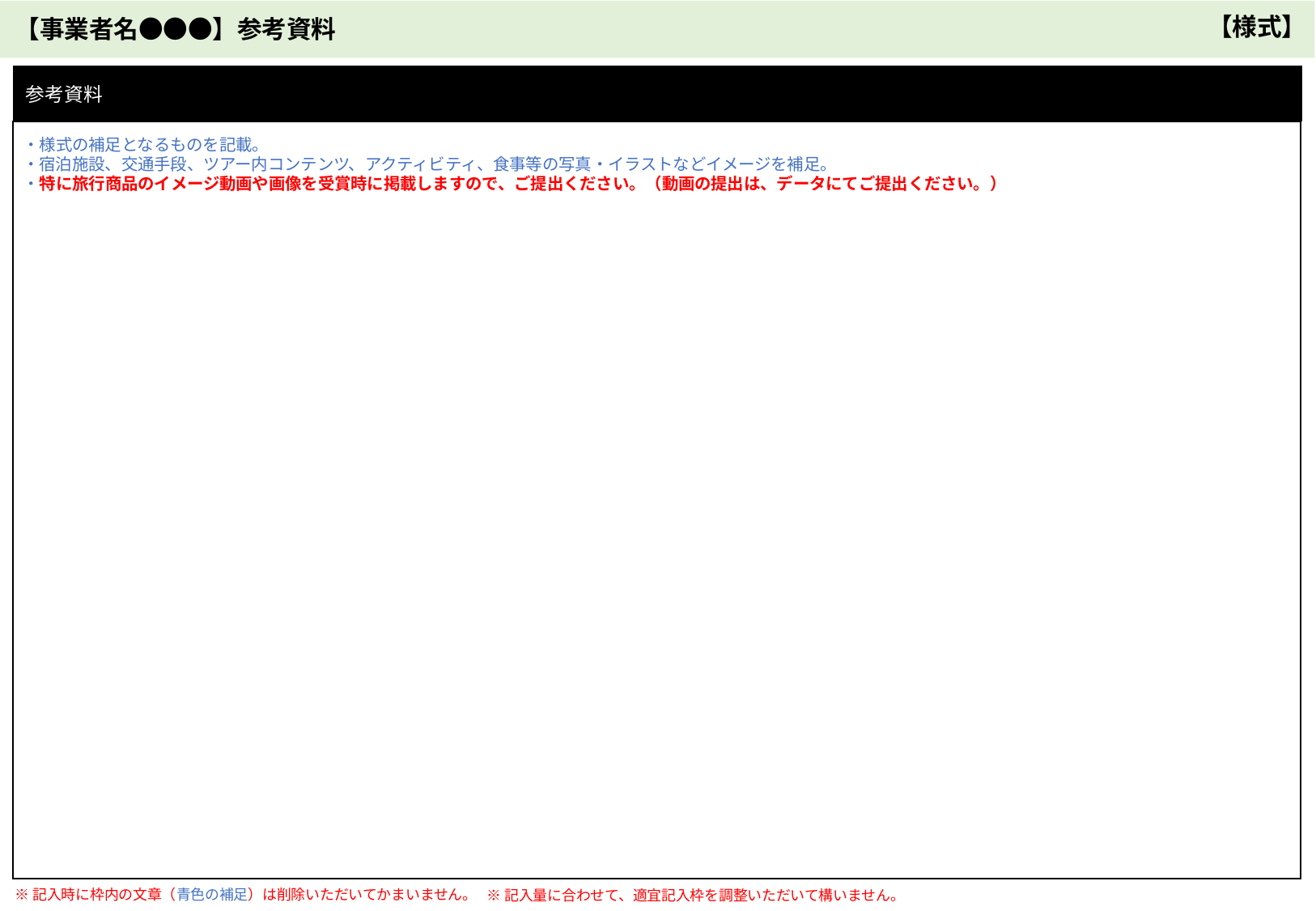

【様式】
【事業者名●●●】参考資料
参考資料

・様式の補足となるものを記載。
・宿泊施設、交通手段、ツアー内コンテンツ、アクティビティ、食事等の写真・イラストなどイメージを補足。
・特に旅行商品のイメージ動画や画像を受賞時に掲載しますので、ご提出ください。（動画の提出は、データにてご提出ください。）

※記入時に枠内の文章（青色の補足）は削除いただいてかまいません。
※記入量に合わせて、適宜記入枠を調整いただいて構いません。